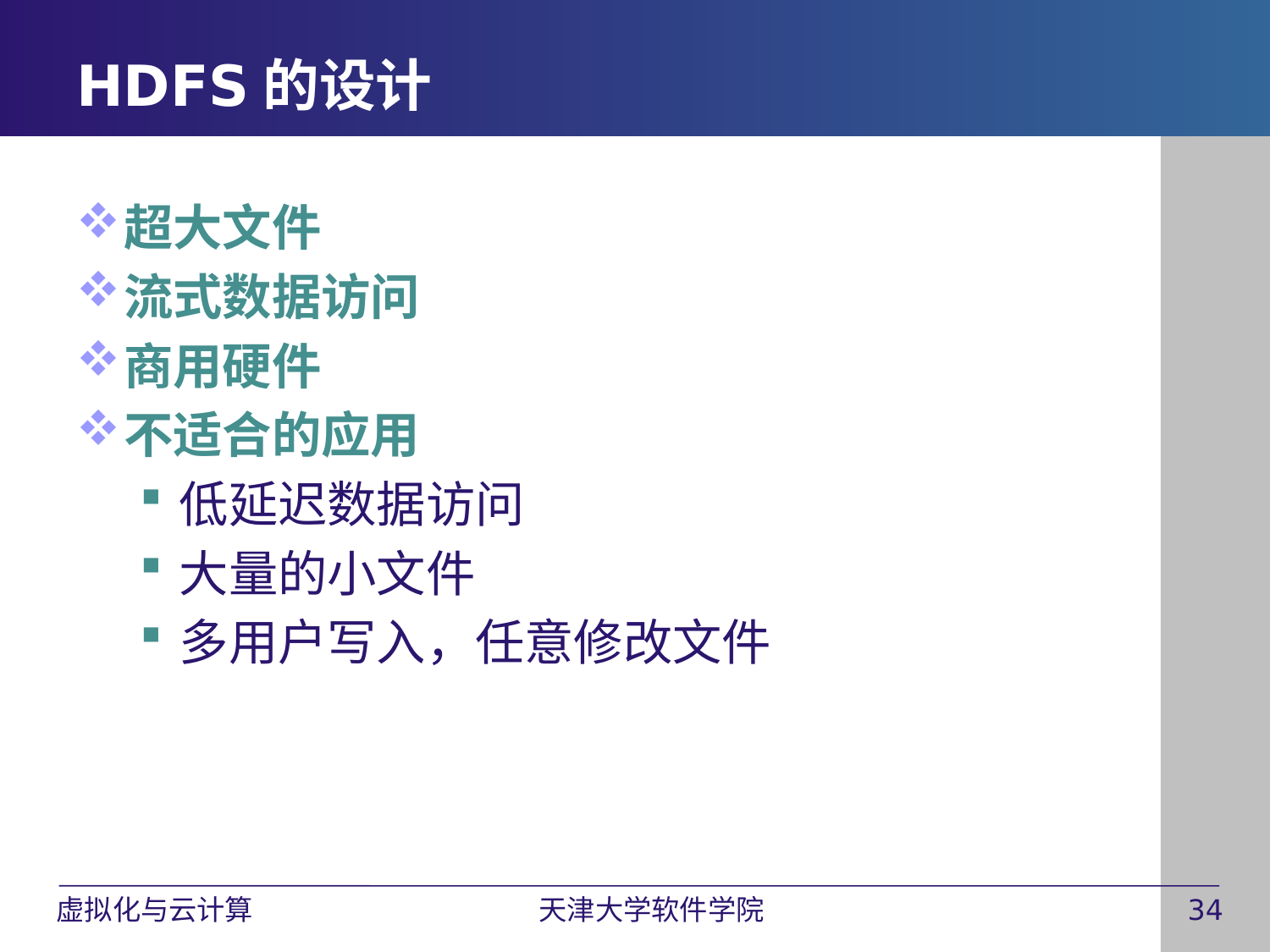

# HDFS的设计
超大文件
流式数据访问
商用硬件
不适合的应用
低延迟数据访问
大量的小文件
多用户写入，任意修改文件